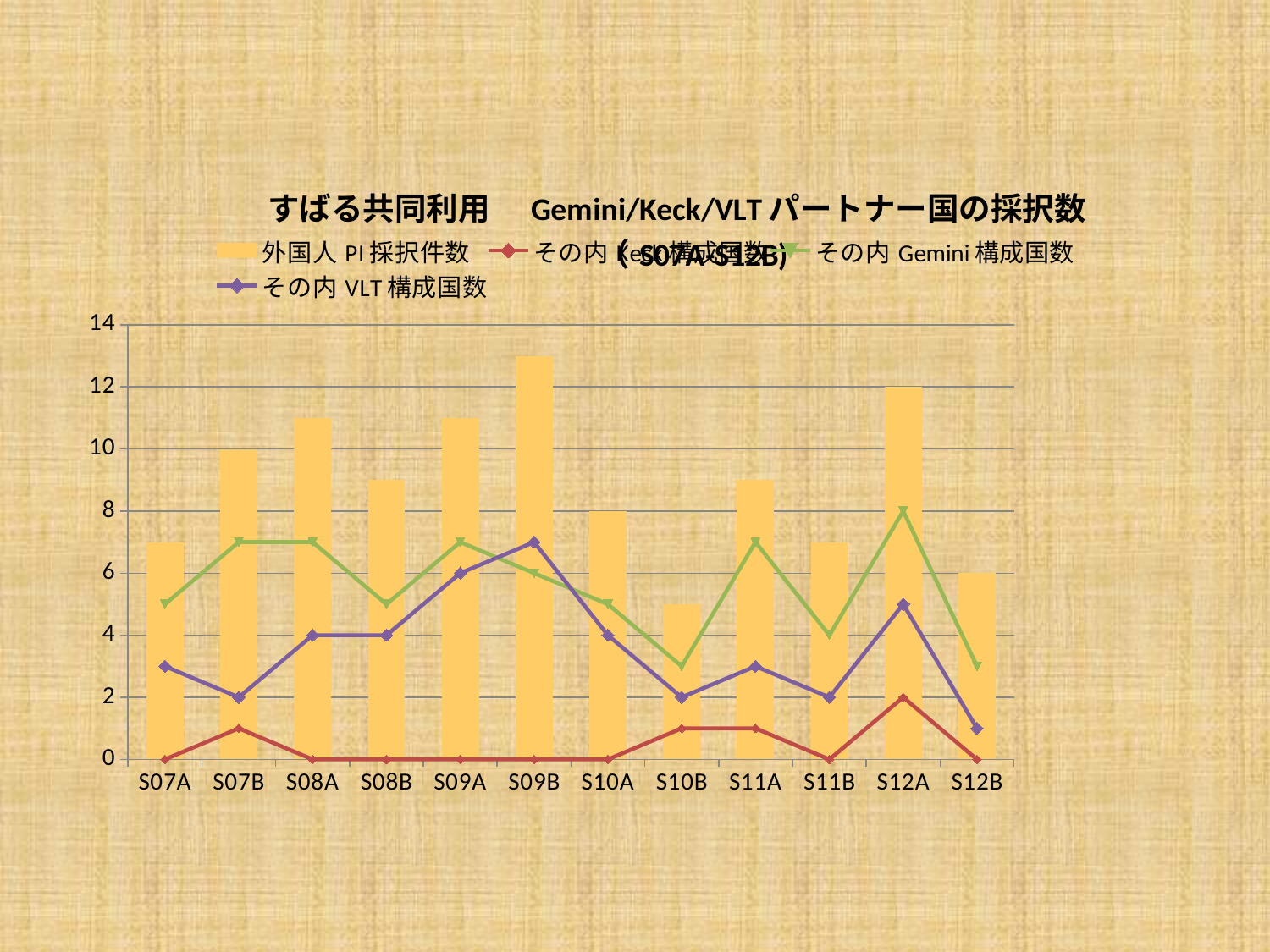

### Chart: すばる共同利用　Gemini/Keck/VLTパートナー国の採択数
（S07A-S12B)

| Category | 外国人PI採択件数 | その内Keck構成国数 | その内Gemini構成国数 | その内VLT構成国数 |
|---|---|---|---|---|
| S07A | 7.0 | 0.0 | 5.0 | 3.0 |
| S07B | 10.0 | 1.0 | 7.0 | 2.0 |
| S08A | 11.0 | 0.0 | 7.0 | 4.0 |
| S08B | 9.0 | 0.0 | 5.0 | 4.0 |
| S09A | 11.0 | 0.0 | 7.0 | 6.0 |
| S09B | 13.0 | 0.0 | 6.0 | 7.0 |
| S10A | 8.0 | 0.0 | 5.0 | 4.0 |
| S10B | 5.0 | 1.0 | 3.0 | 2.0 |
| S11A | 9.0 | 1.0 | 7.0 | 3.0 |
| S11B | 7.0 | 0.0 | 4.0 | 2.0 |
| S12A | 12.0 | 2.0 | 8.0 | 5.0 |
| S12B | 6.0 | 0.0 | 3.0 | 1.0 |